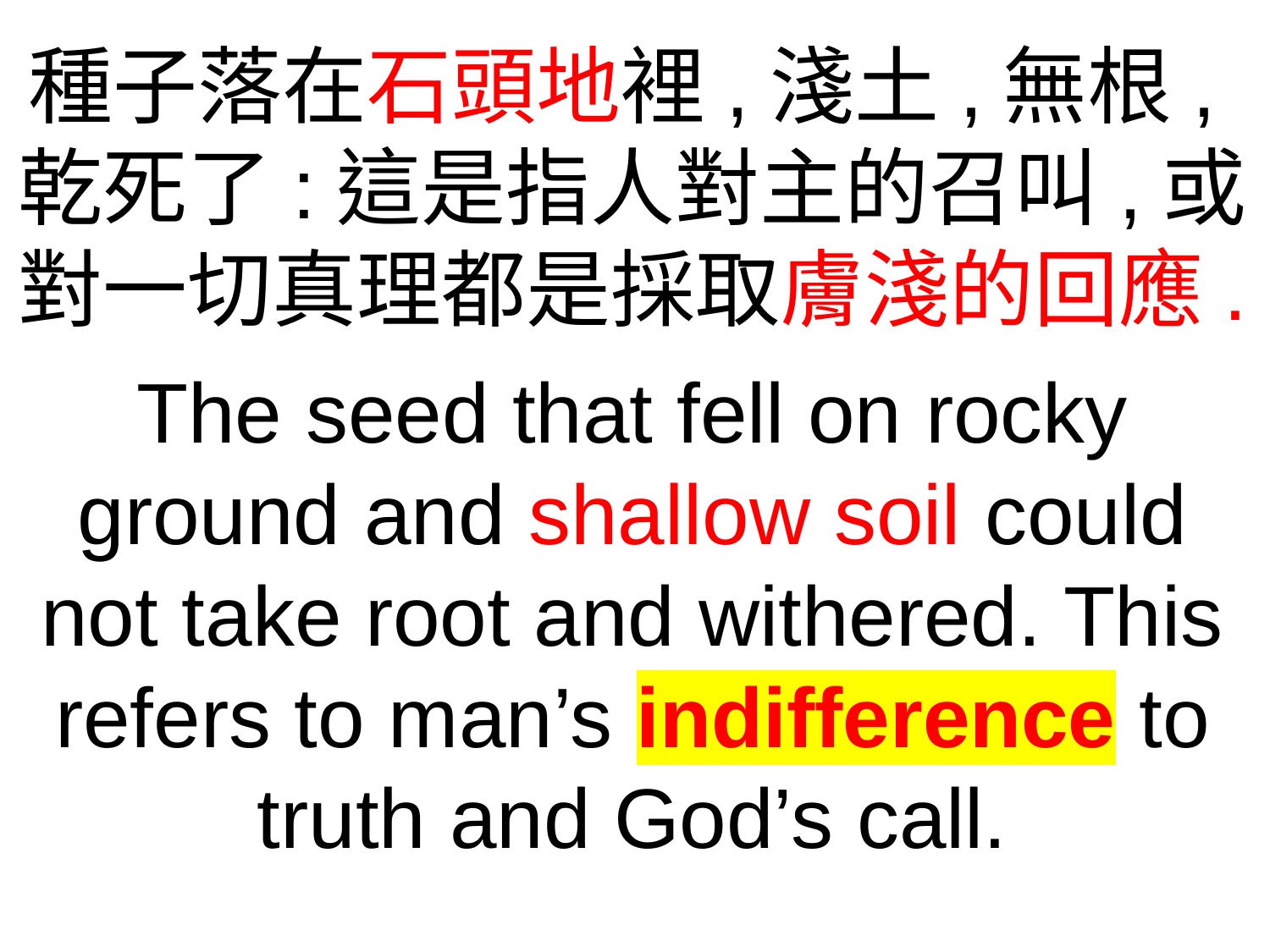

種子落在石頭地裡,淺土,無根,乾死了:這是指人對主的召叫,或對一切真理都是採取膚淺的回應.
The seed that fell on rocky ground and shallow soil could not take root and withered. This refers to man’s indifference to truth and God’s call.